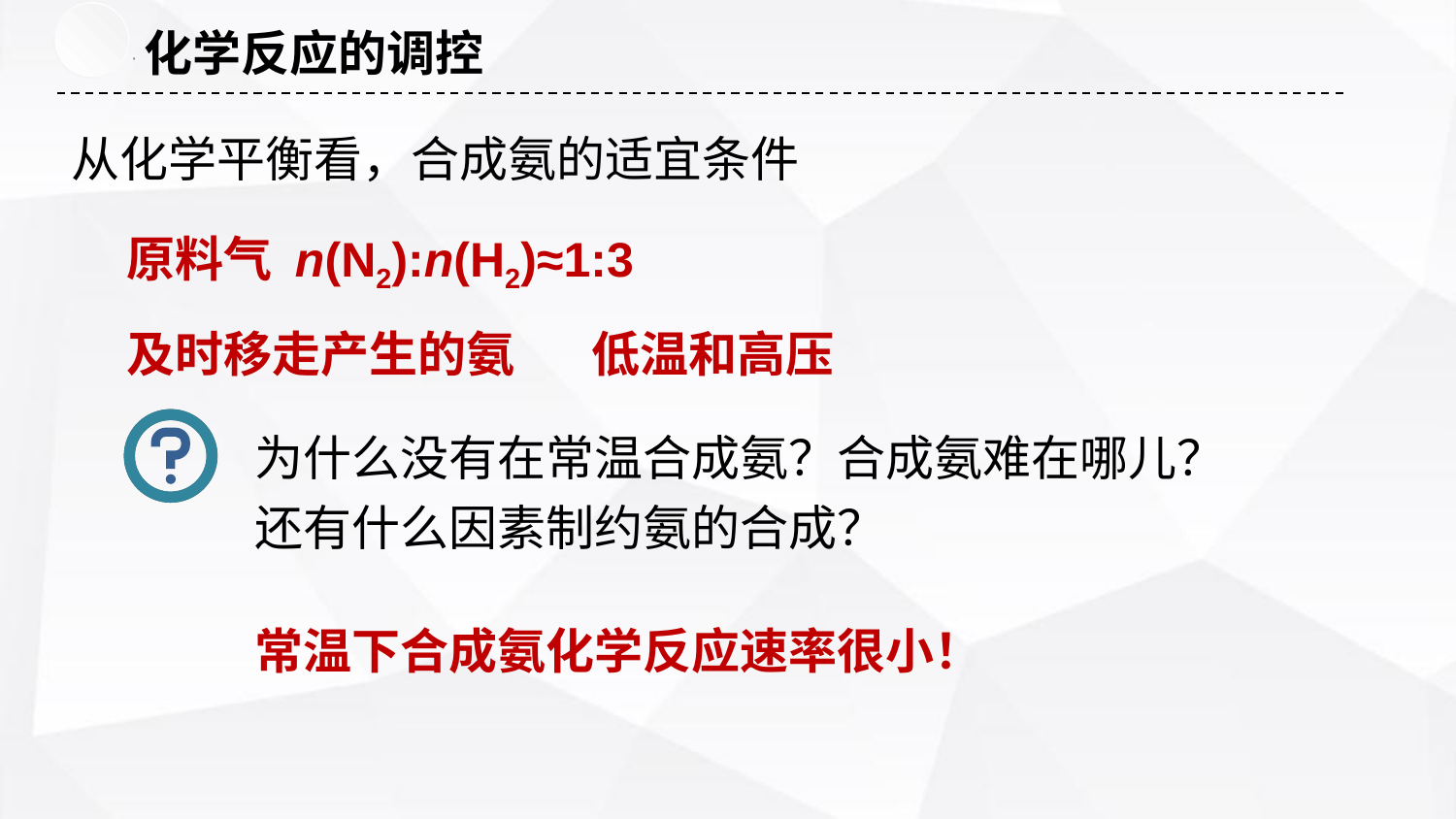

化学反应的调控
从化学平衡看，合成氨的适宜条件
原料气 n(N2):n(H2)≈1:3
及时移走产生的氨       低温和高压
为什么没有在常温合成氨？合成氨难在哪儿？还有什么因素制约氨的合成？

常温下合成氨化学反应速率很小！